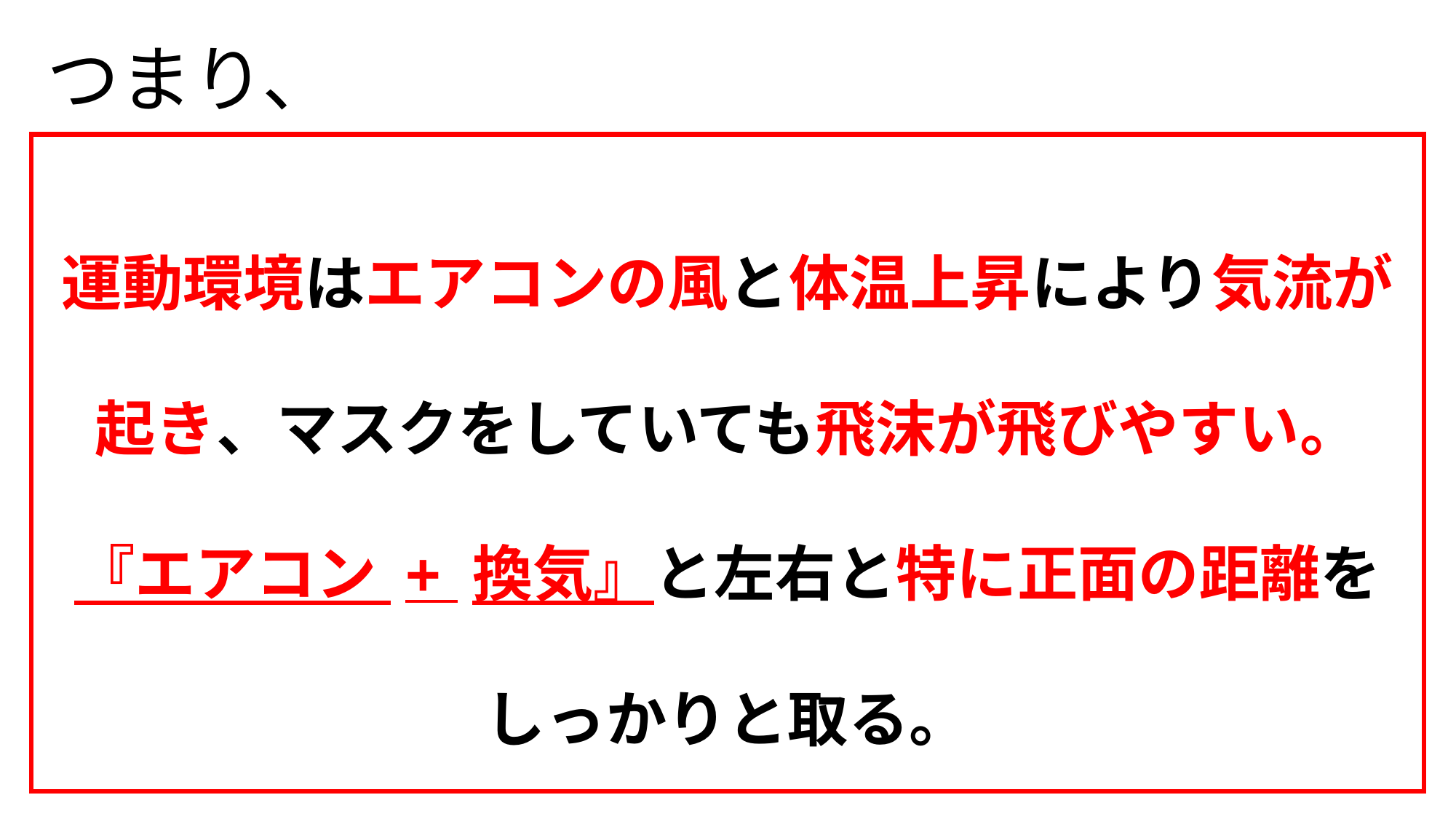

# つまり、
運動環境はエアコンの風と体温上昇により気流が起き、マスクをしていても飛沫が飛びやすい。
『エアコン + 換気』と左右と特に正面の距離をしっかりと取る。